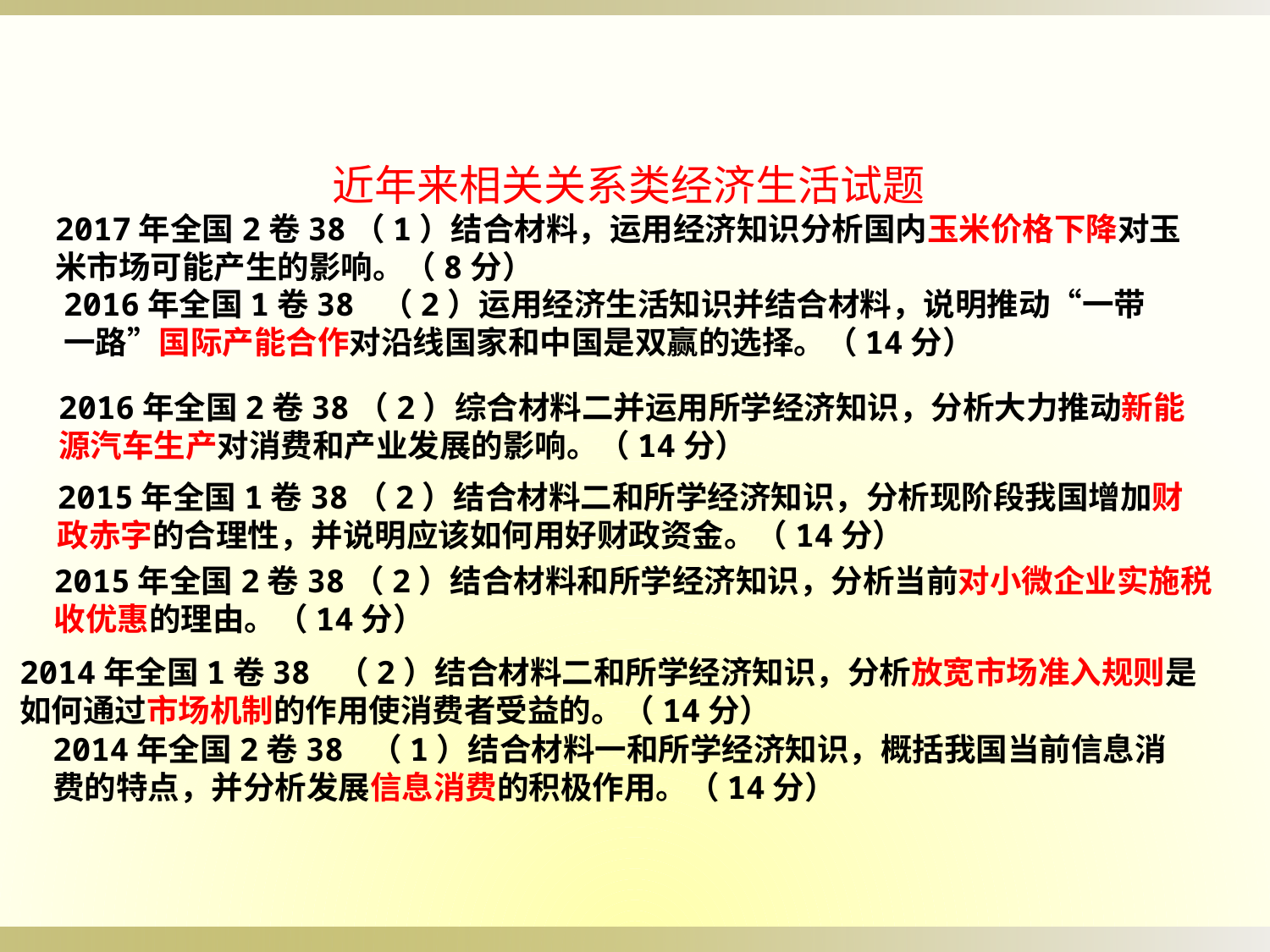

近年来相关关系类经济生活试题
2017年全国2卷38（1）结合材料，运用经济知识分析国内玉米价格下降对玉米市场可能产生的影响。（8分）
2016年全国1卷38 （2）运用经济生活知识并结合材料，说明推动“一带一路”国际产能合作对沿线国家和中国是双赢的选择。（14分）
2016年全国2卷38（2）综合材料二并运用所学经济知识，分析大力推动新能源汽车生产对消费和产业发展的影响。（14分）
2015年全国1卷38（2）结合材料二和所学经济知识，分析现阶段我国增加财政赤字的合理性，并说明应该如何用好财政资金。（14分）
2015年全国2卷38（2）结合材料和所学经济知识，分析当前对小微企业实施税收优惠的理由。（14分）
2014年全国1卷38 （2）结合材料二和所学经济知识，分析放宽市场准入规则是
如何通过市场机制的作用使消费者受益的。（14分）
2014年全国2卷38 （1）结合材料一和所学经济知识，概括我国当前信息消费的特点，并分析发展信息消费的积极作用。（14分）